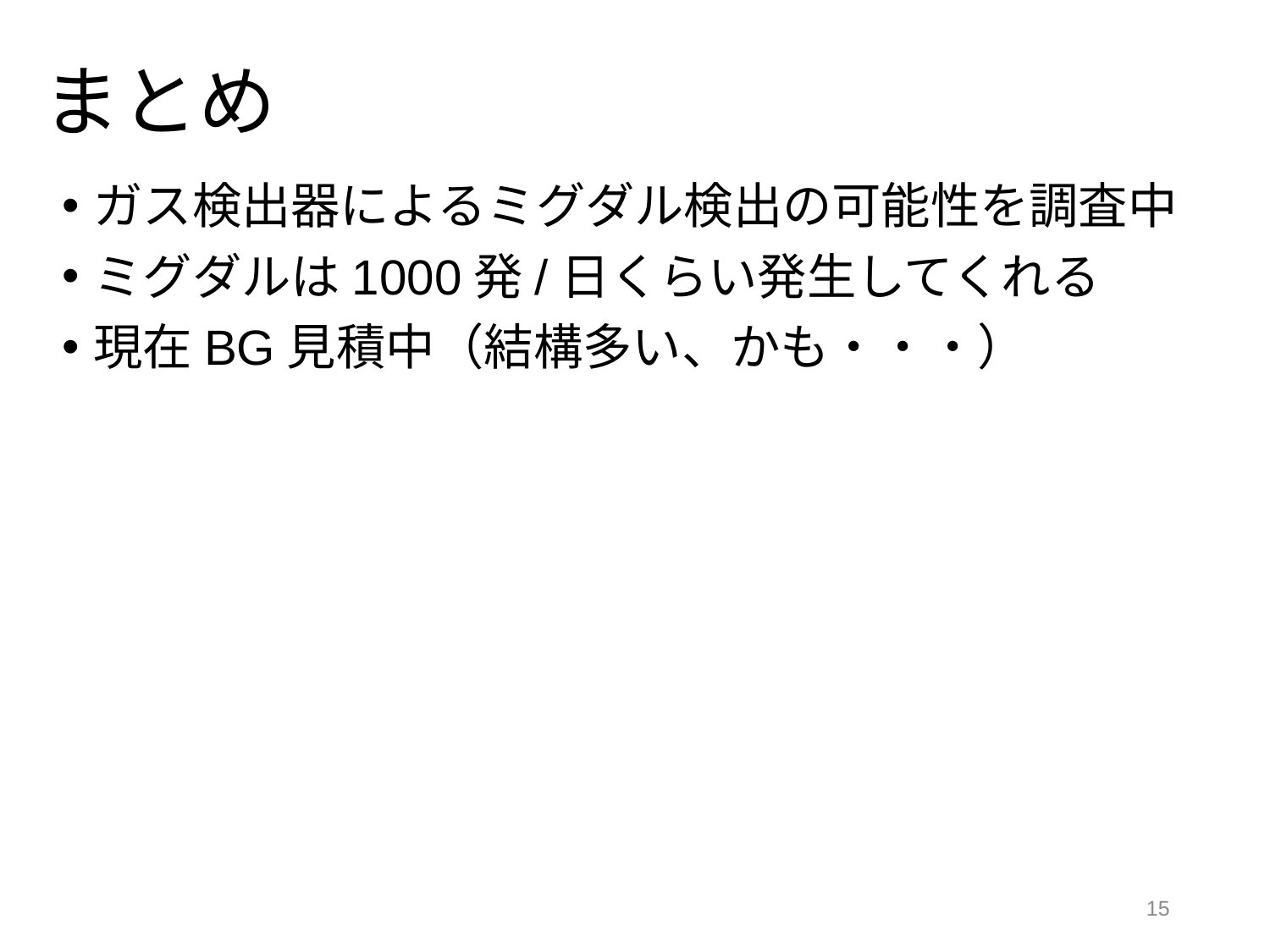

# まとめ
ガス検出器によるミグダル検出の可能性を調査中
ミグダルは1000発/日くらい発生してくれる
現在BG見積中（結構多い、かも・・・）

15